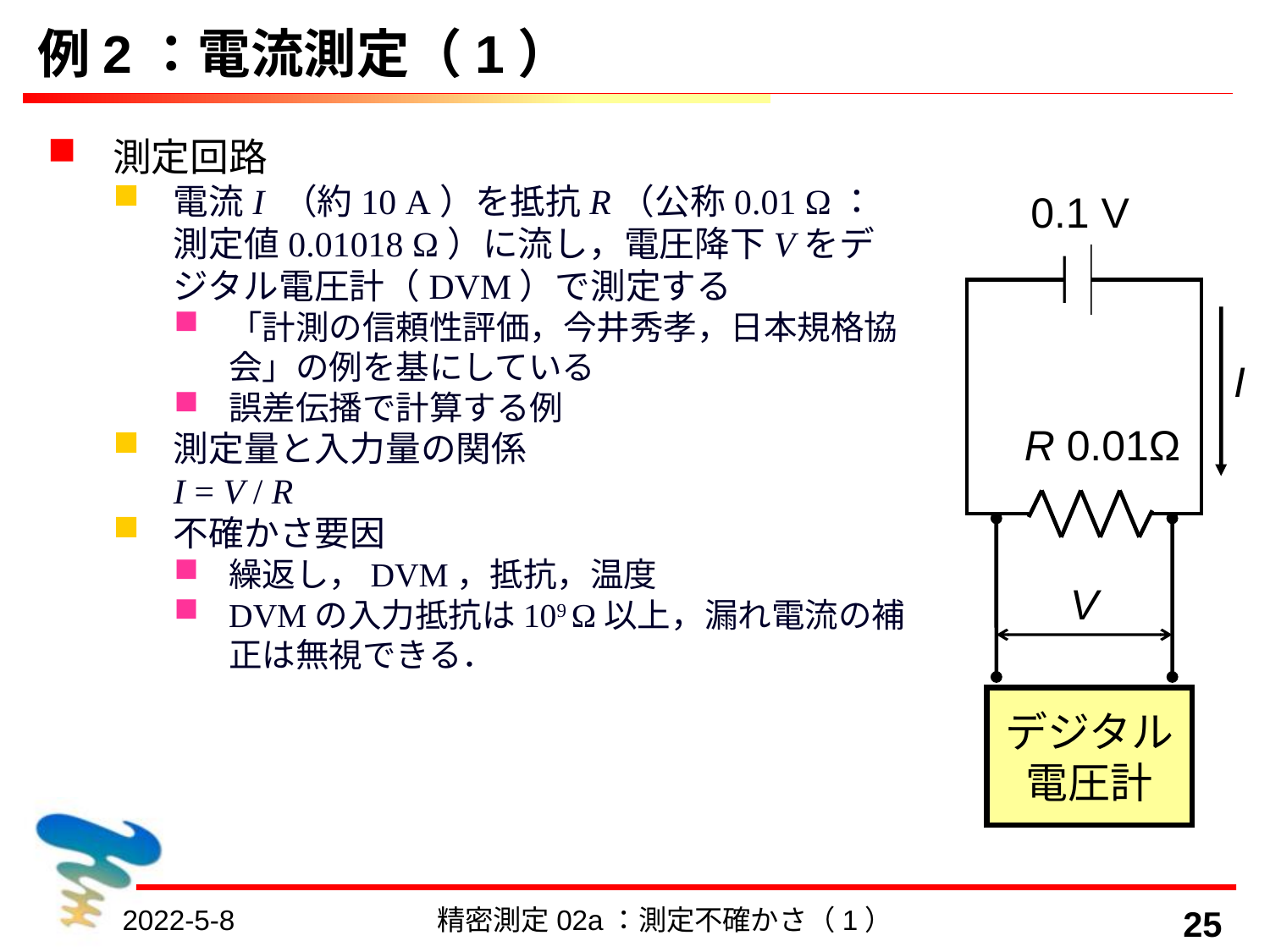

# 例2：電流測定（1）
測定回路
電流I （約10 A）を抵抗R（公称0.01 Ω：測定値0.01018 Ω）に流し，電圧降下Vをデジタル電圧計（DVM）で測定する
「計測の信頼性評価，今井秀孝，日本規格協会」の例を基にしている
誤差伝播で計算する例
測定量と入力量の関係
I = V / R
不確かさ要因
繰返し，DVM，抵抗，温度
DVMの入力抵抗は109 Ω以上，漏れ電流の補正は無視できる．

 0.1 V

I
R 0.01Ω

 V

デジタル
電圧計
2022-5-8
精密測定02a：測定不確かさ（1）
25